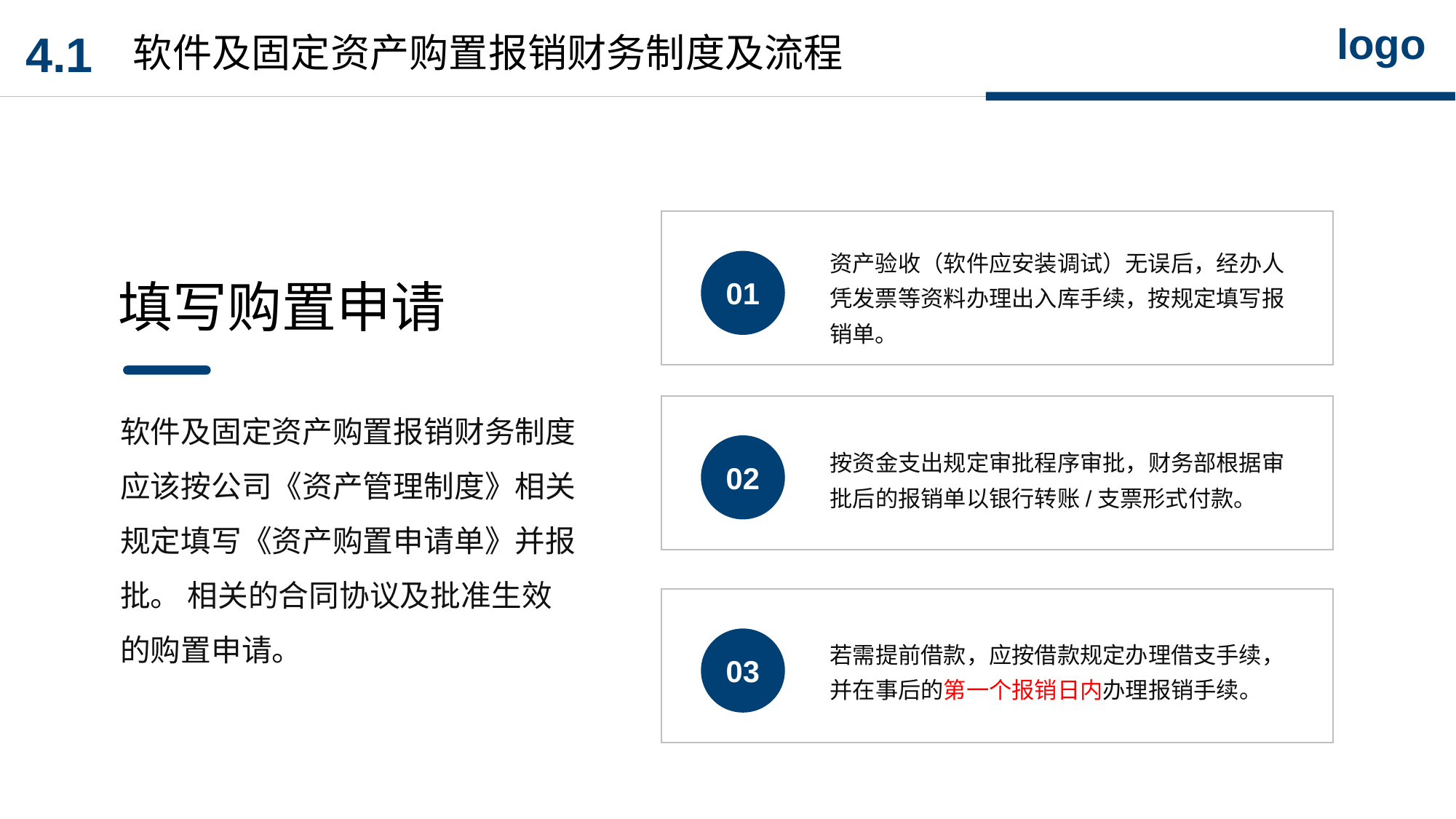

logo
4.1
软件及固定资产购置报销财务制度及流程

资产验收（软件应安装调试）无误后，经办人凭发票等资料办理出入库手续，按规定填写报销单。
01

02
按资金支出规定审批程序审批，财务部根据审批后的报销单以银行转账/支票形式付款。

若需提前借款，应按借款规定办理借支手续，并在事后的第一个报销日内办理报销手续。
03
填写购置申请

软件及固定资产购置报销财务制度应该按公司《资产管理制度》相关规定填写《资产购置申请单》并报批。 相关的合同协议及批准生效的购置申请。